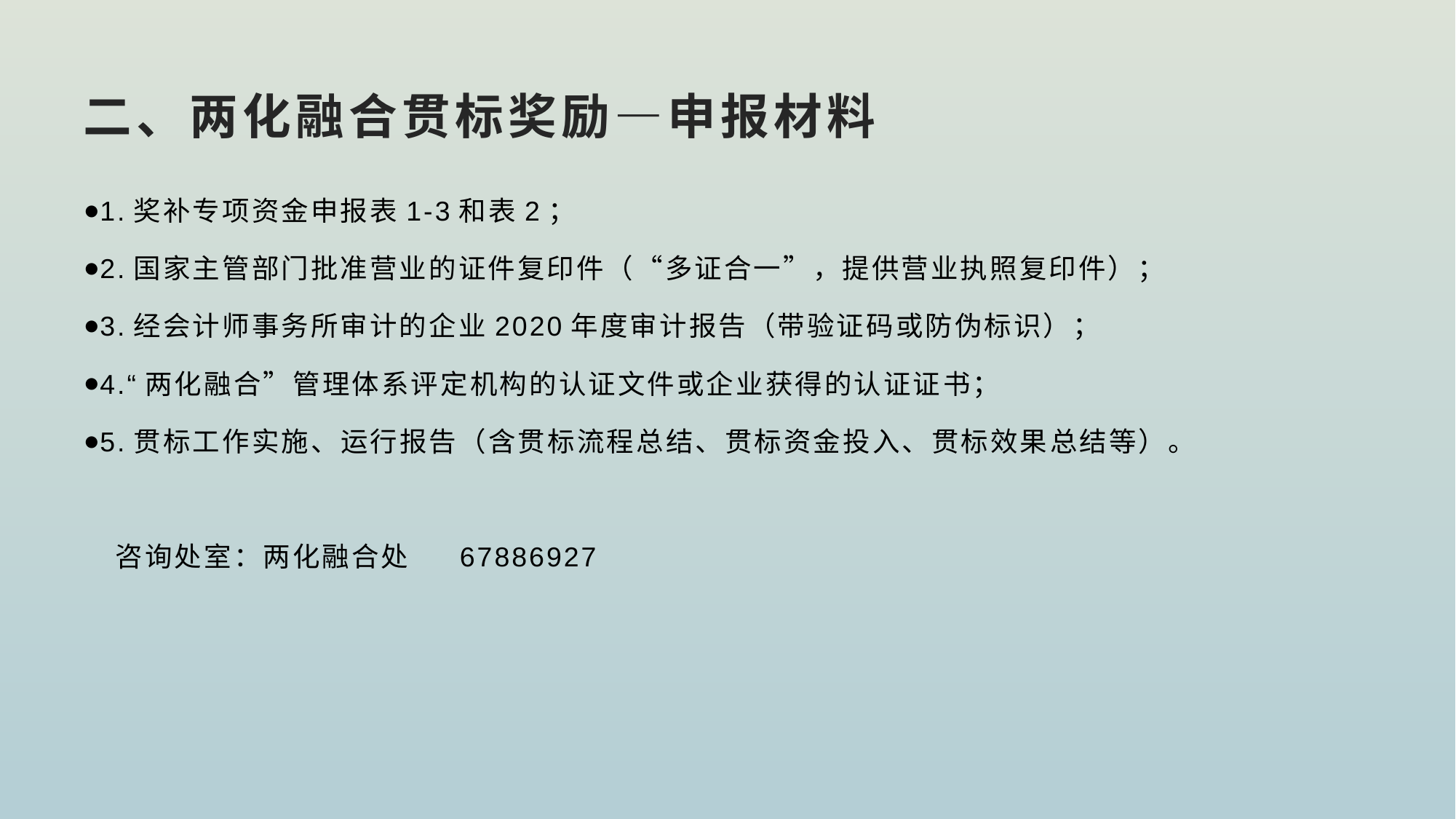

# 二、两化融合贯标奖励—申报材料
1.奖补专项资金申报表1-3和表2；
2.国家主管部门批准营业的证件复印件（“多证合一”，提供营业执照复印件）；
3.经会计师事务所审计的企业2020年度审计报告（带验证码或防伪标识）；
4.“两化融合”管理体系评定机构的认证文件或企业获得的认证证书；
5.贯标工作实施、运行报告（含贯标流程总结、贯标资金投入、贯标效果总结等）。

   咨询处室：两化融合处     67886927